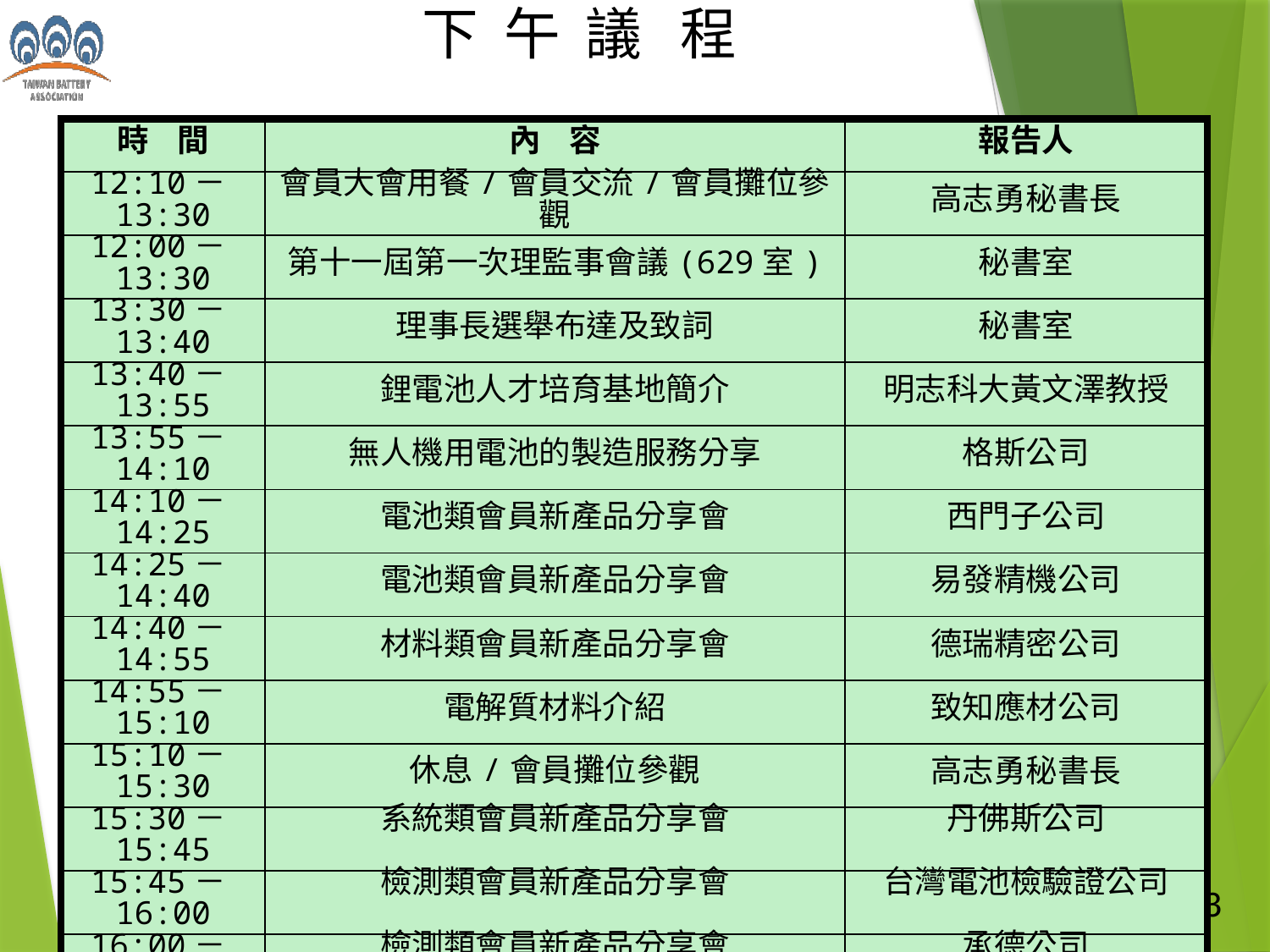

# 下  午  議   程
| 時 間 | 內 容 | 報告人 |
| --- | --- | --- |
| 12:10－13:30 | 會員大會用餐/會員交流/會員攤位參觀 | 高志勇秘書長 |
| 12:00－13:30 | 第十一屆第一次理監事會議(629室) | 秘書室 |
| 13:30－13:40 | 理事長選舉布達及致詞 | 秘書室 |
| 13:40－13:55 | 鋰電池人才培育基地簡介 | 明志科大黃文澤教授 |
| 13:55－14:10 | 無人機用電池的製造服務分享 | 格斯公司 |
| 14:10－14:25 | 電池類會員新產品分享會 | 西門子公司 |
| 14:25－14:40 | 電池類會員新產品分享會 | 易發精機公司 |
| 14:40－14:55 | 材料類會員新產品分享會 | 德瑞精密公司 |
| 14:55－15:10 | 電解質材料介紹 | 致知應材公司 |
| 15:10－15:30 | 休息/會員攤位參觀 | 高志勇秘書長 |
| 15:30－15:45 | 系統類會員新產品分享會 | 丹佛斯公司 |
| 15:45－16:00 | 檢測類會員新產品分享會 | 台灣電池檢驗證公司 |
| 16:00－16:15 | 檢測類會員新產品分享會 | 承德公司 |
| 16:15－16:30 | 鋰電池的環保放電與高效滅火器介紹 | 優勝奈米公司 |
| 16:30－16:45 | 回收及其他類會員新產品分享會 | 承德公司 |
| 16:45－17:00 | 精準製程智慧賦能 | 速睦喜股份有限公司 |
| 17:00－17:10 | 臨時動議 | 理事長 |
|  | 散會 |  |
3